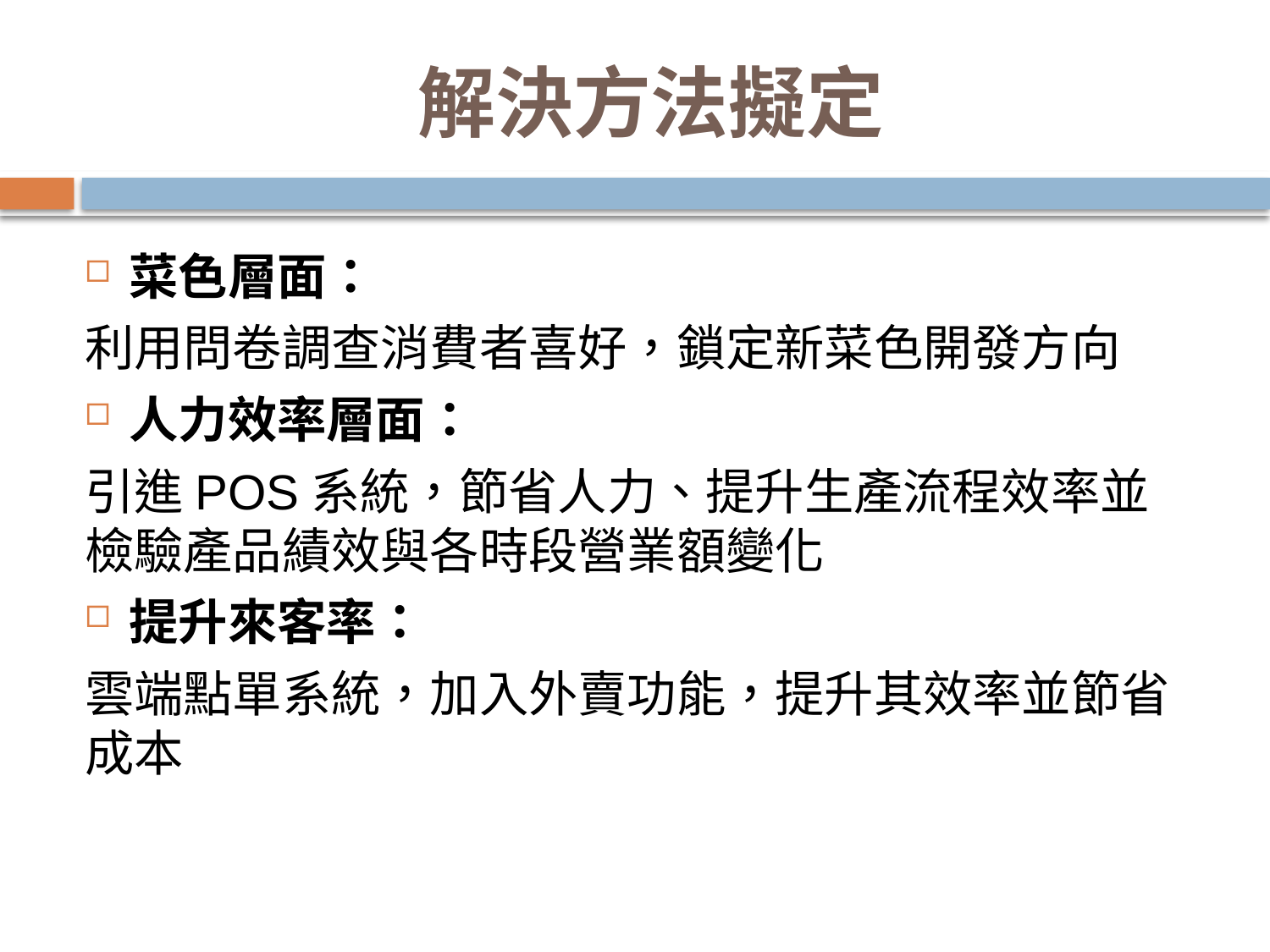

# 解決方法擬定
菜色層面：
利用問卷調查消費者喜好，鎖定新菜色開發方向
人力效率層面：
引進POS系統，節省人力、提升生產流程效率並檢驗產品績效與各時段營業額變化
提升來客率：
雲端點單系統，加入外賣功能，提升其效率並節省成本